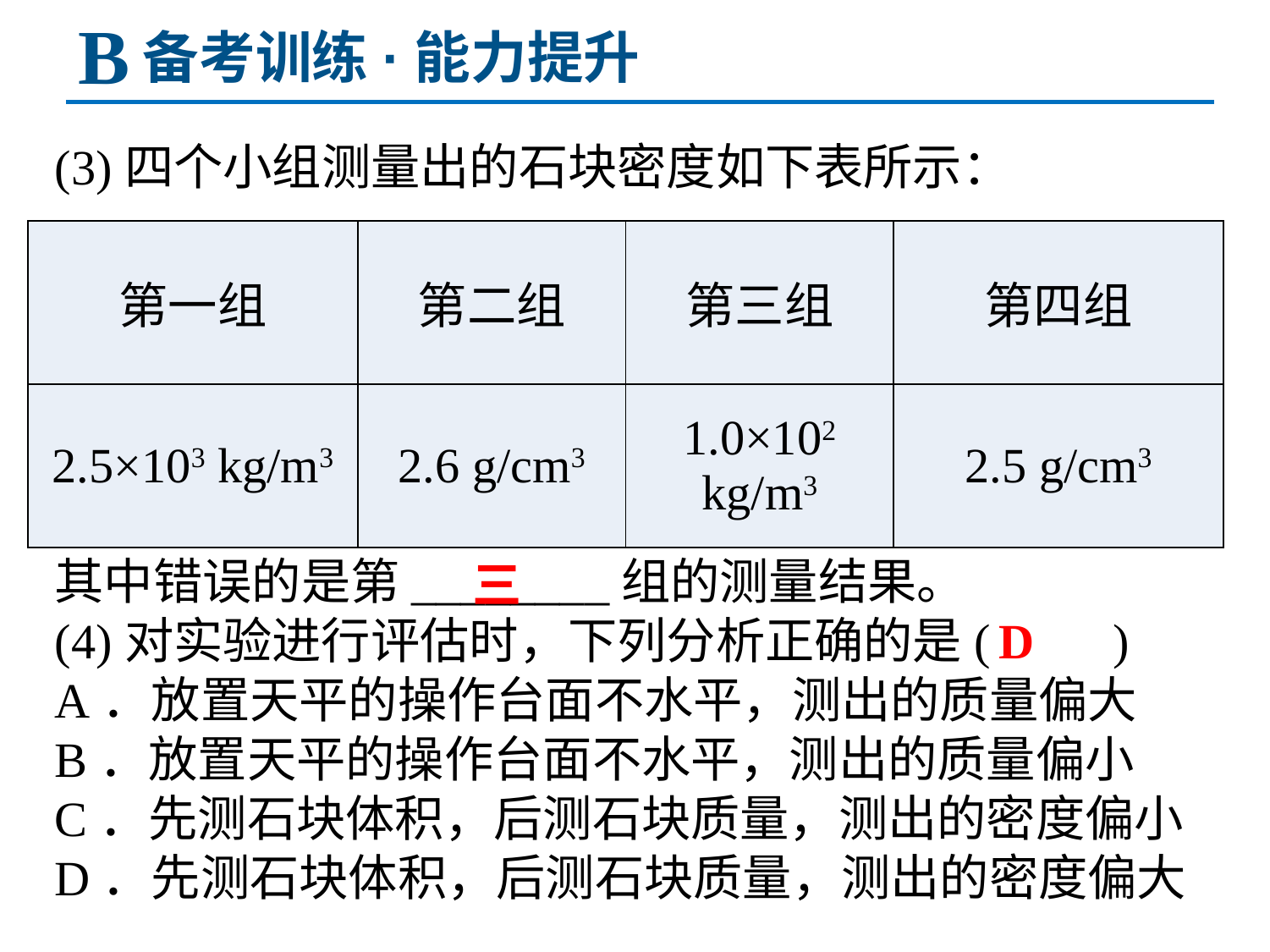

B
备考训练·能力提升
(3)四个小组测量出的石块密度如下表所示：

其中错误的是第________组的测量结果。
(4)对实验进行评估时，下列分析正确的是(　　)
A．放置天平的操作台面不水平，测出的质量偏大
B．放置天平的操作台面不水平，测出的质量偏小
C．先测石块体积，后测石块质量，测出的密度偏小
D．先测石块体积，后测石块质量，测出的密度偏大
| 第一组 | 第二组 | 第三组 | 第四组 |
| --- | --- | --- | --- |
| 2.5×103 kg/m3 | 2.6 g/cm3 | 1.0×102 kg/m3 | 2.5 g/cm3 |
三
D